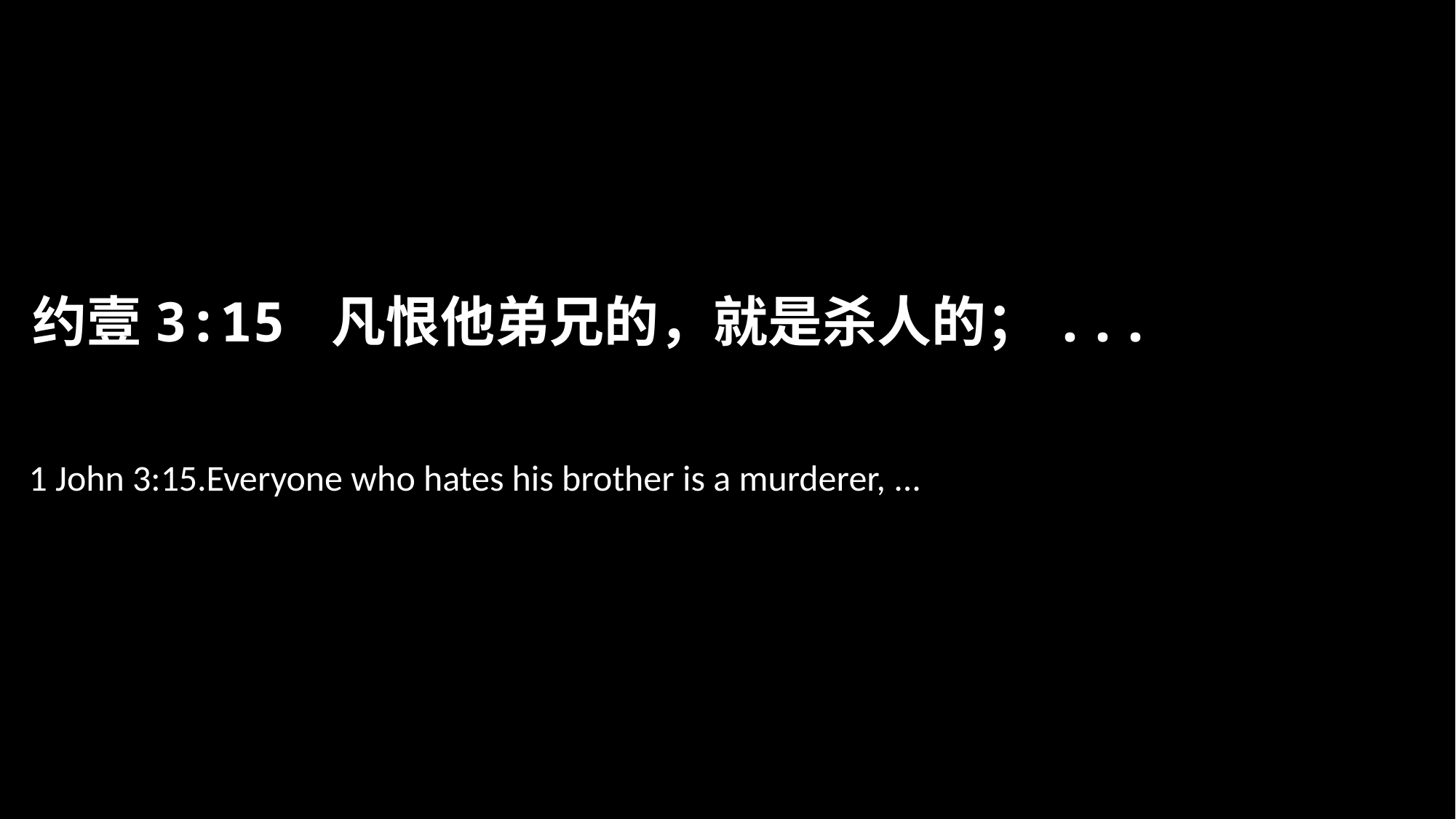

约壹3:15 凡恨他弟兄的，就是杀人的；...

1 John 3:15.Everyone who hates his brother is a murderer, ...